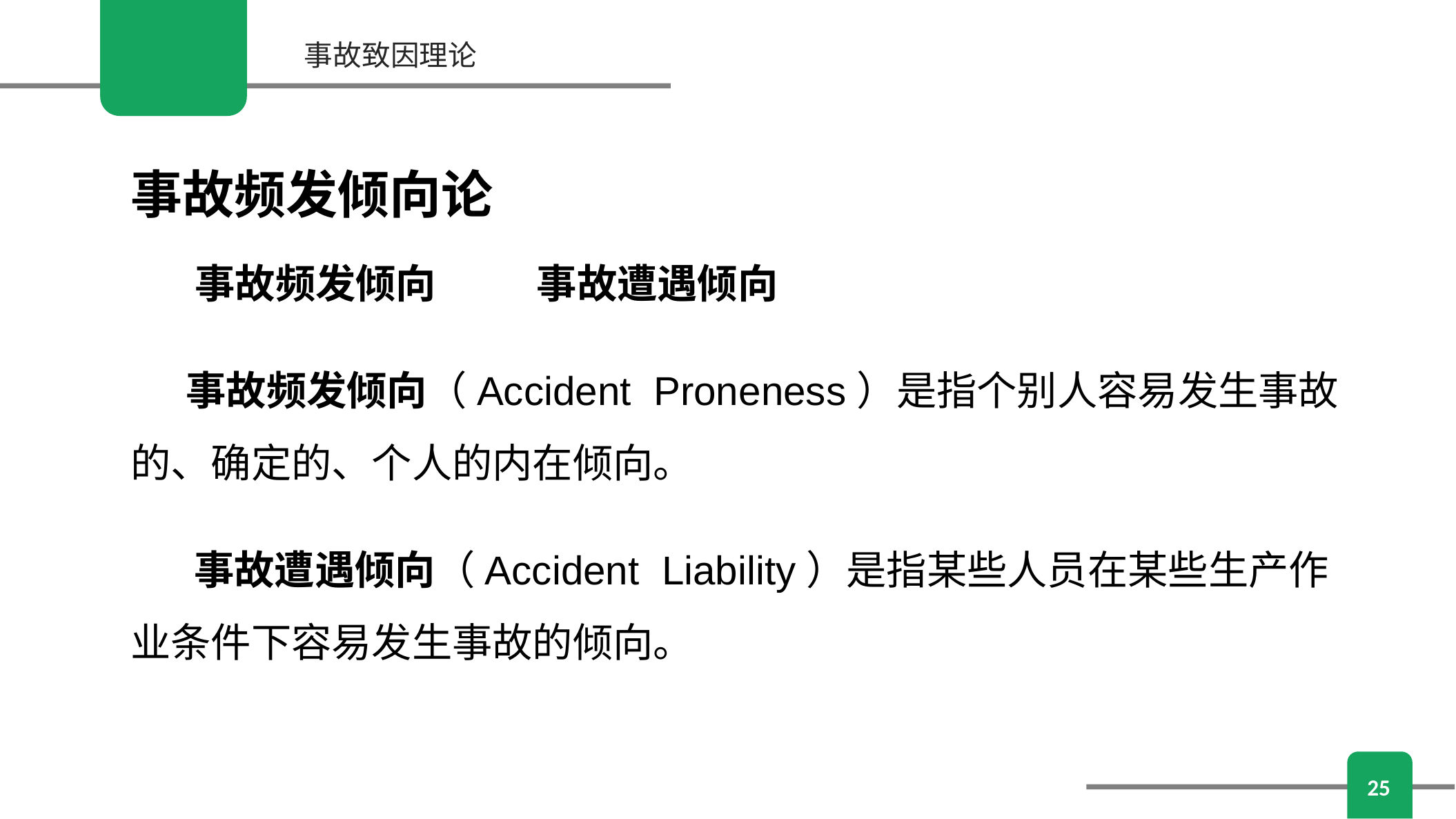

事故致因理论
事故频发倾向论
      事故频发倾向           事故遭遇倾向
     事故频发倾向（Accident  Proneness）是指个别人容易发生事故的、确定的、个人的内在倾向。
      事故遭遇倾向（Accident  Liability）是指某些人员在某些生产作业条件下容易发生事故的倾向。

25